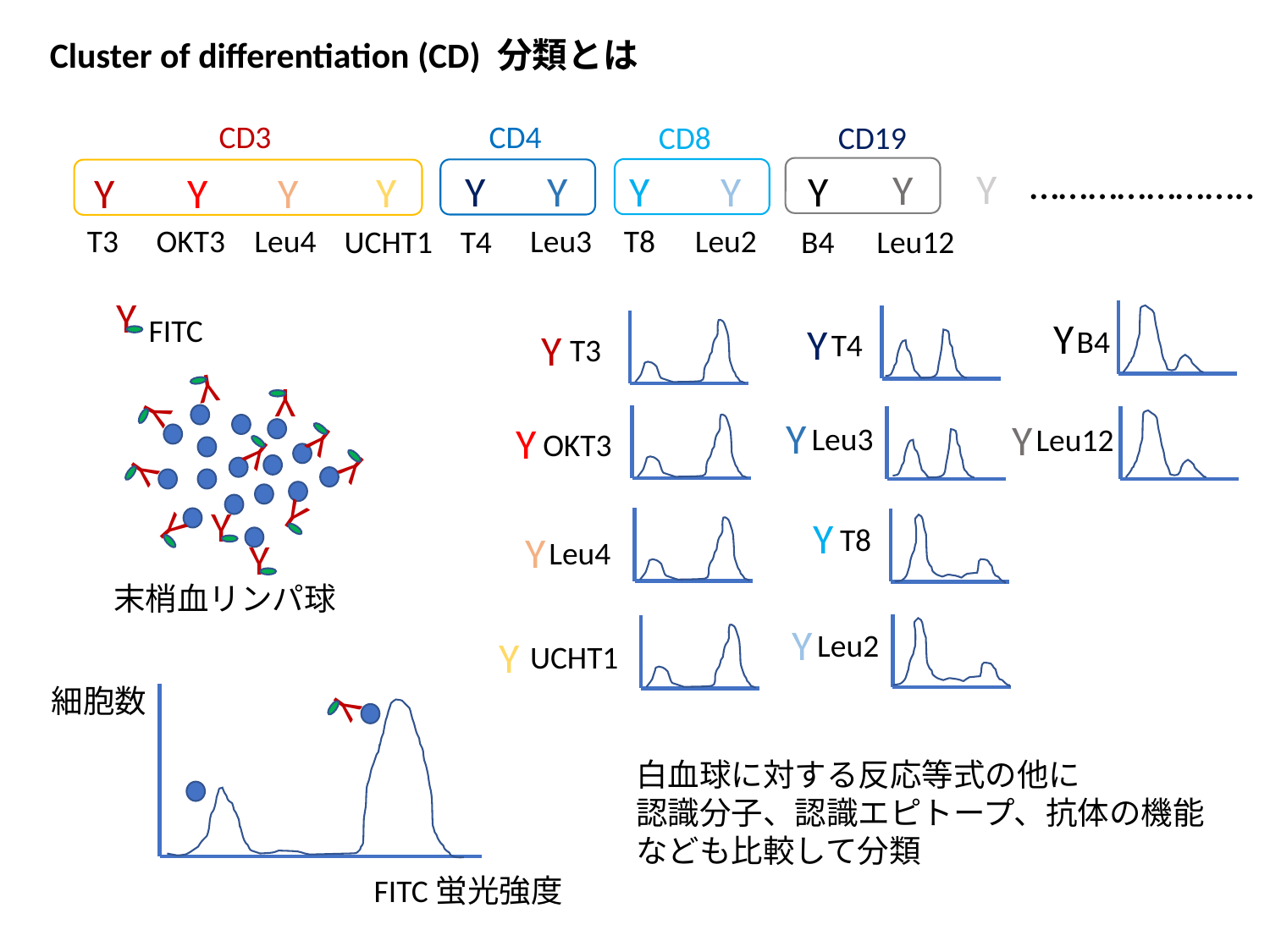

Cluster of differentiation (CD) 分類とは
CD3

CD4

CD8

CD19

…………………..
Y
Y
Y
Y
Y
Y
Y
Y
Y
Y
Y
Leu4
Leu3
T8
Leu2
T3
OKT3
UCHT1
T4
B4
Leu12
Y

FITC

Y

Y
B4
Y
T4
T3

Y

Y
Y
Leu3
Leu12
OKT3
Y

T8

Y
Leu4
Y

Leu2
UCHT1
Y
Y

Y

Y

Y

Y

Y

Y

Y

Y

Y

Y

末梢血リンパ球
細胞数
Y

FITC蛍光強度
白血球に対する反応等式の他に
認識分子、認識エピトープ、抗体の機能なども比較して分類